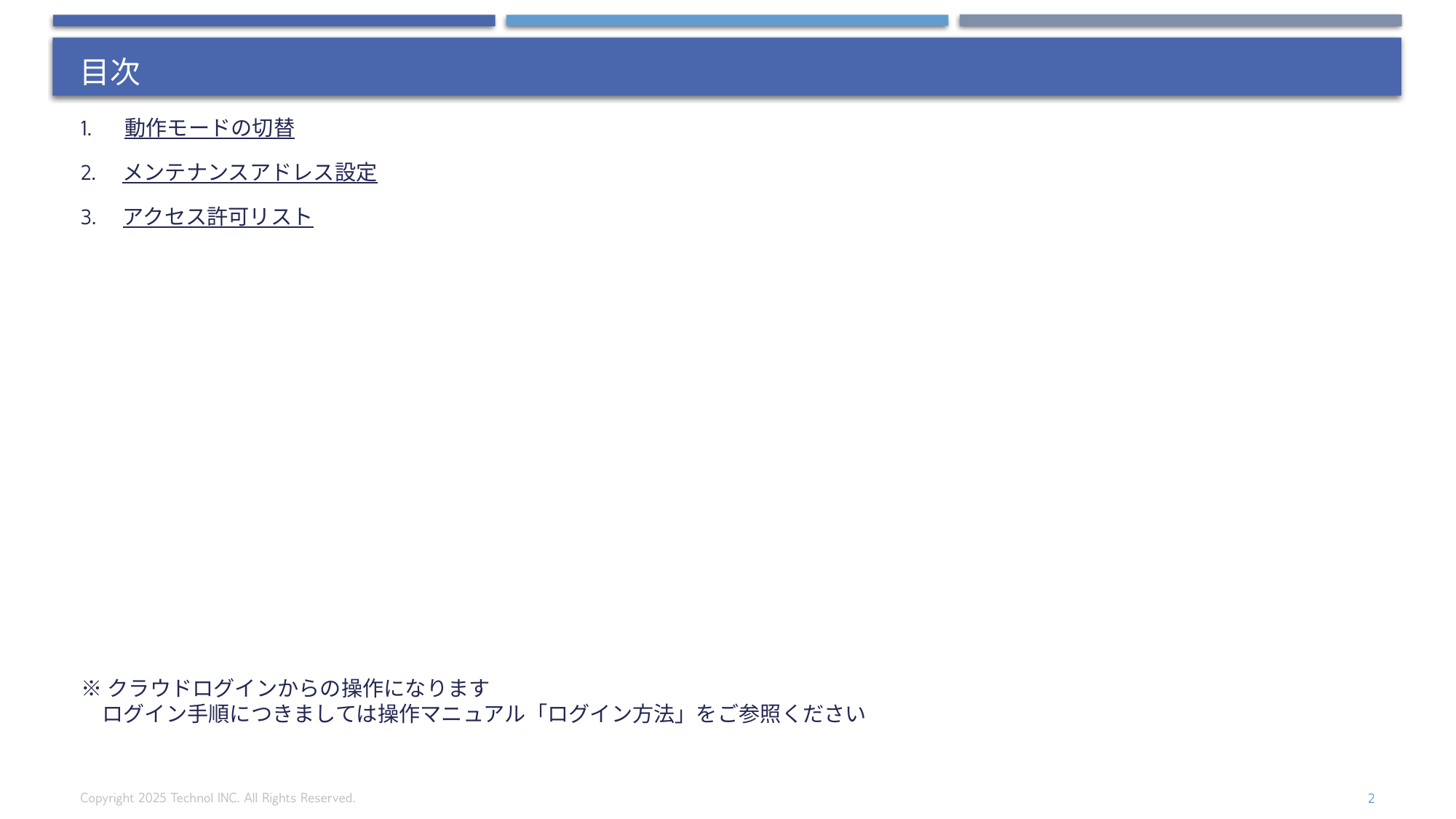

# 目次
1. 　動作モードの切替
2.　メンテナンスアドレス設定
3.　アクセス許可リスト

※クラウドログインからの操作になります
　ログイン手順につきましては操作マニュアル「ログイン方法」をご参照ください
Copyright 2025 Technol INC. All Rights Reserved.
2